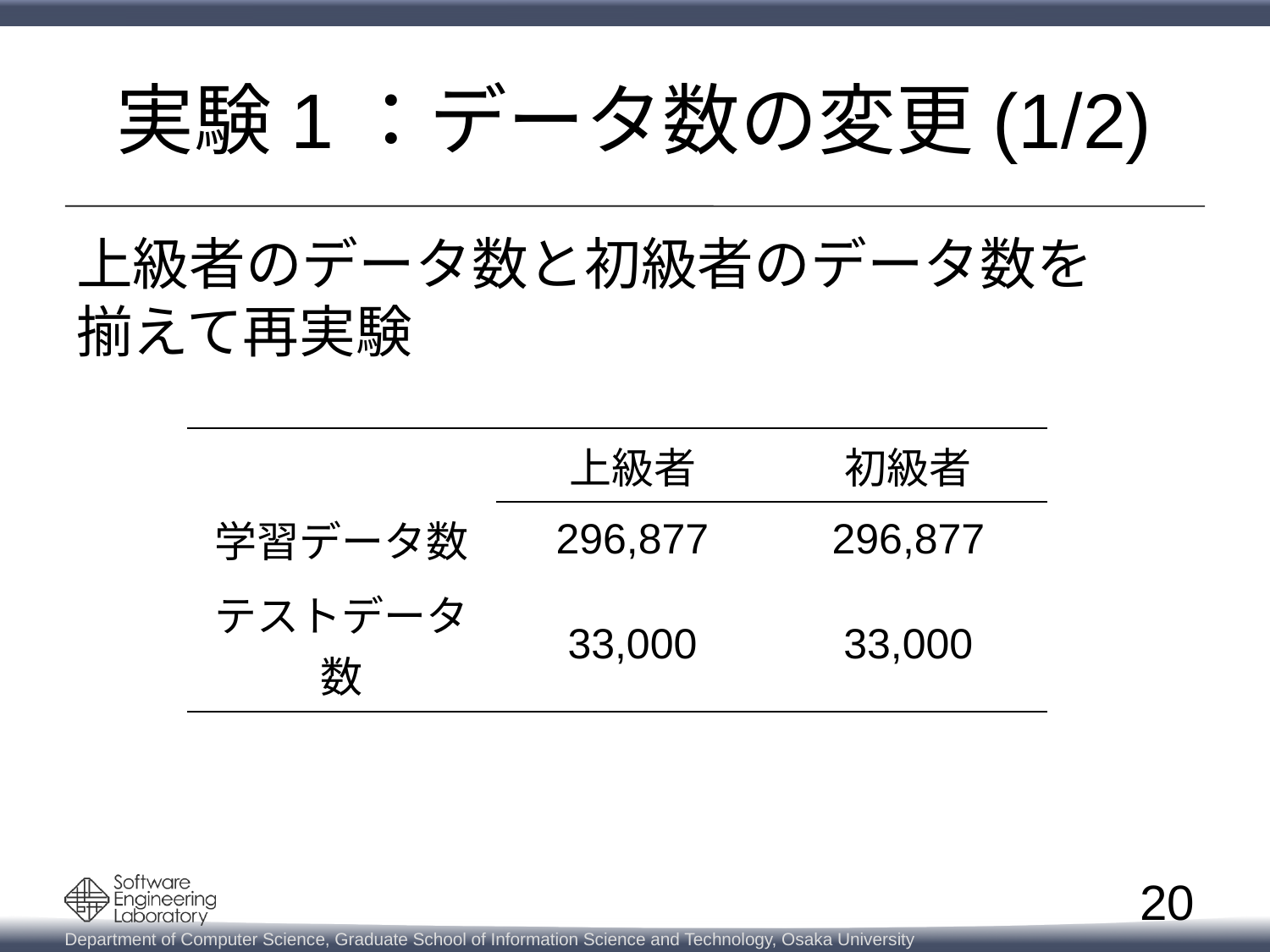

# 実験1：データ数の変更(1/2)
上級者のデータ数と初級者のデータ数を
揃えて再実験

|  | 上級者 | 初級者 |
| --- | --- | --- |
| 学習データ数 | 296,877 | 296,877 |
| テストデータ数 | 33,000 | 33,000 |

20